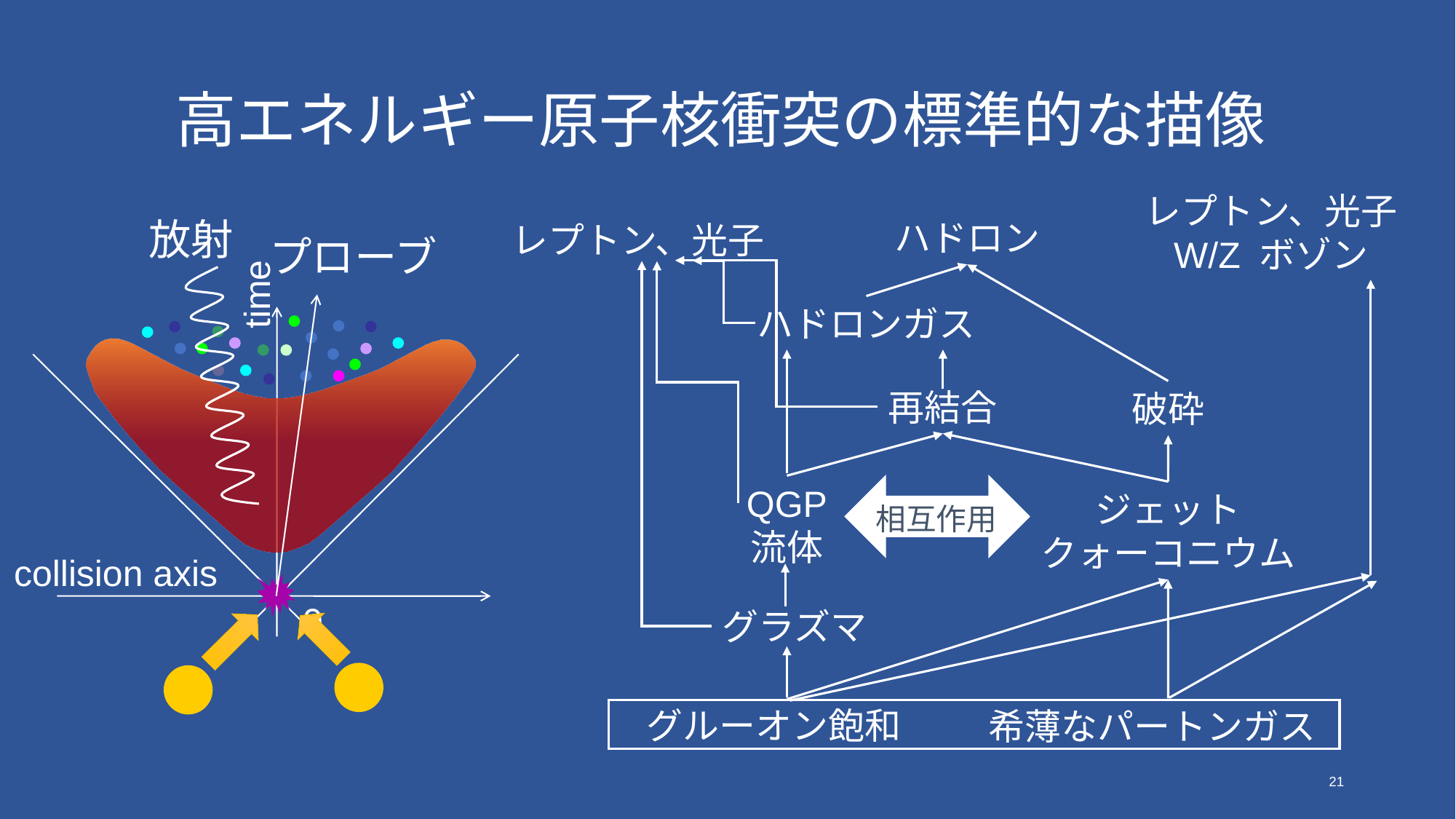

# 高エネルギー原子核衝突の標準的な描像
レプトン、光子
W/Z ボゾン
放射
ハドロン
レプトン、光子
プローブ
time
ハドロンガス

再結合
破砕
QGP
流体

ジェット
クォーコニウム
相互作用
collision axis

0

グラズマ

グルーオン飽和
希薄なパートンガス

21